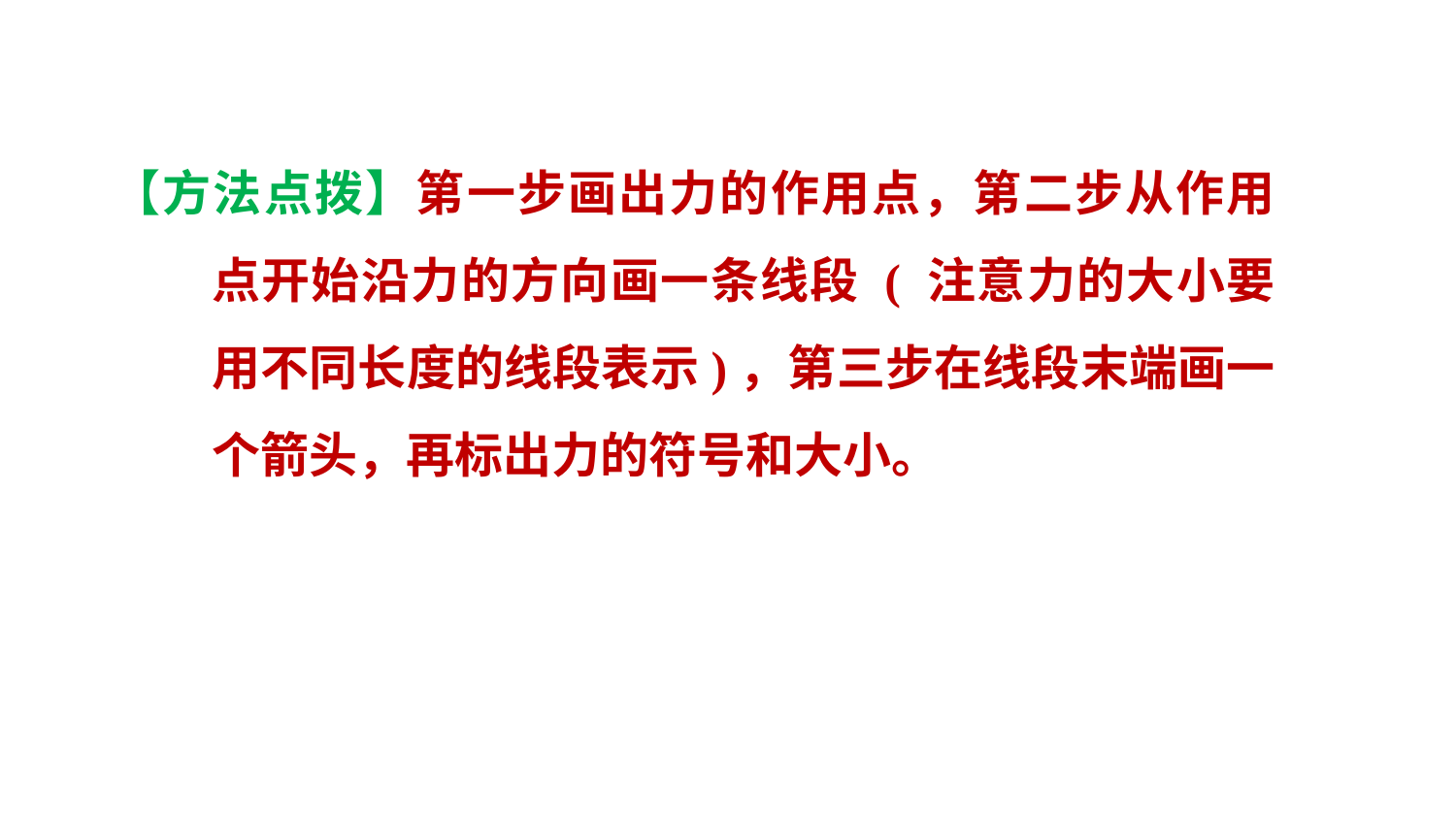

【方法点拨】第一步画出力的作用点，第二步从作用点开始沿力的方向画一条线段 ( 注意力的大小要用不同长度的线段表示)，第三步在线段末端画一个箭头，再标出力的符号和大小。